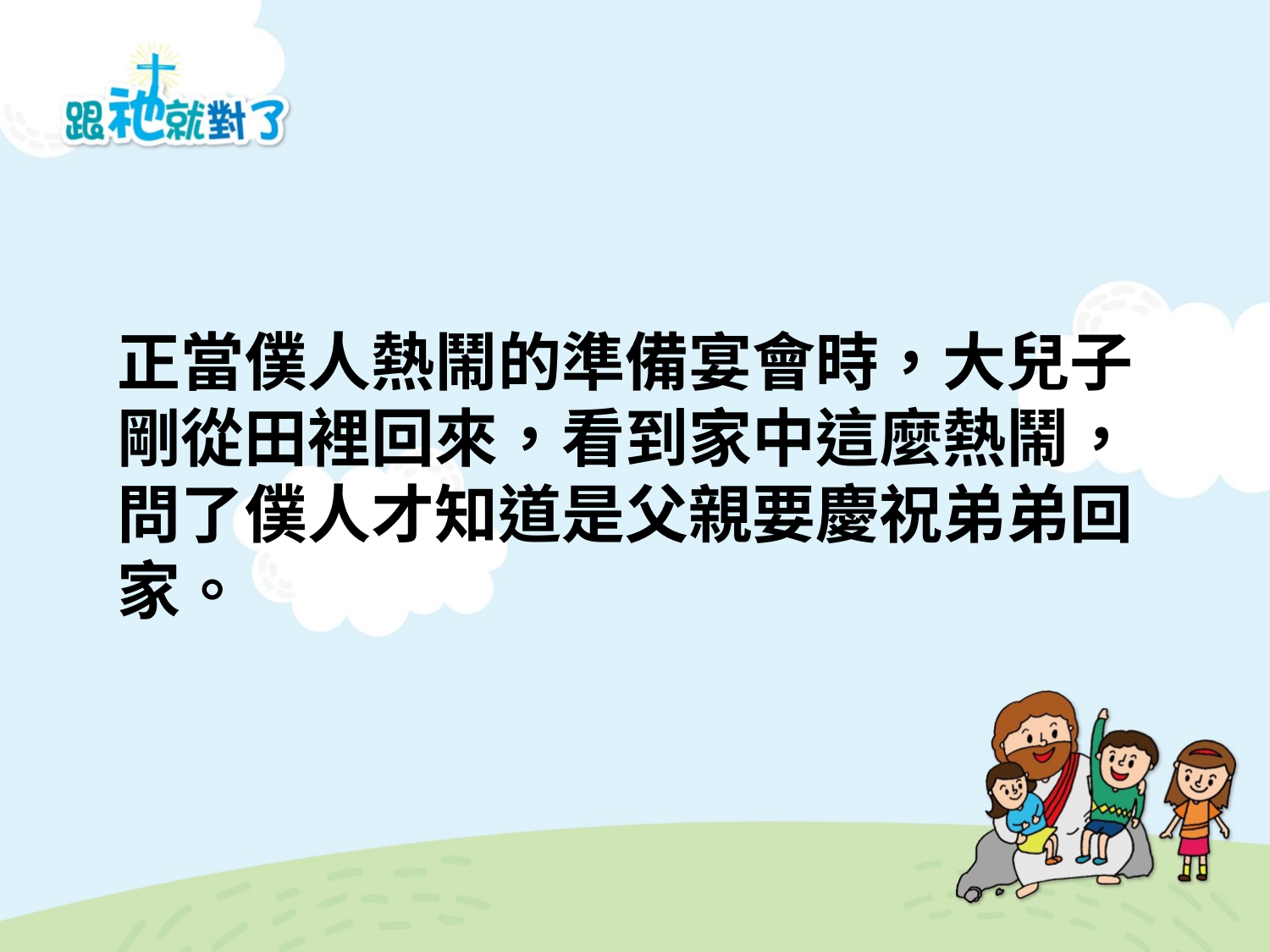

正當僕人熱鬧的準備宴會時，大兒子剛從田裡回來，看到家中這麼熱鬧，問了僕人才知道是父親要慶祝弟弟回家。